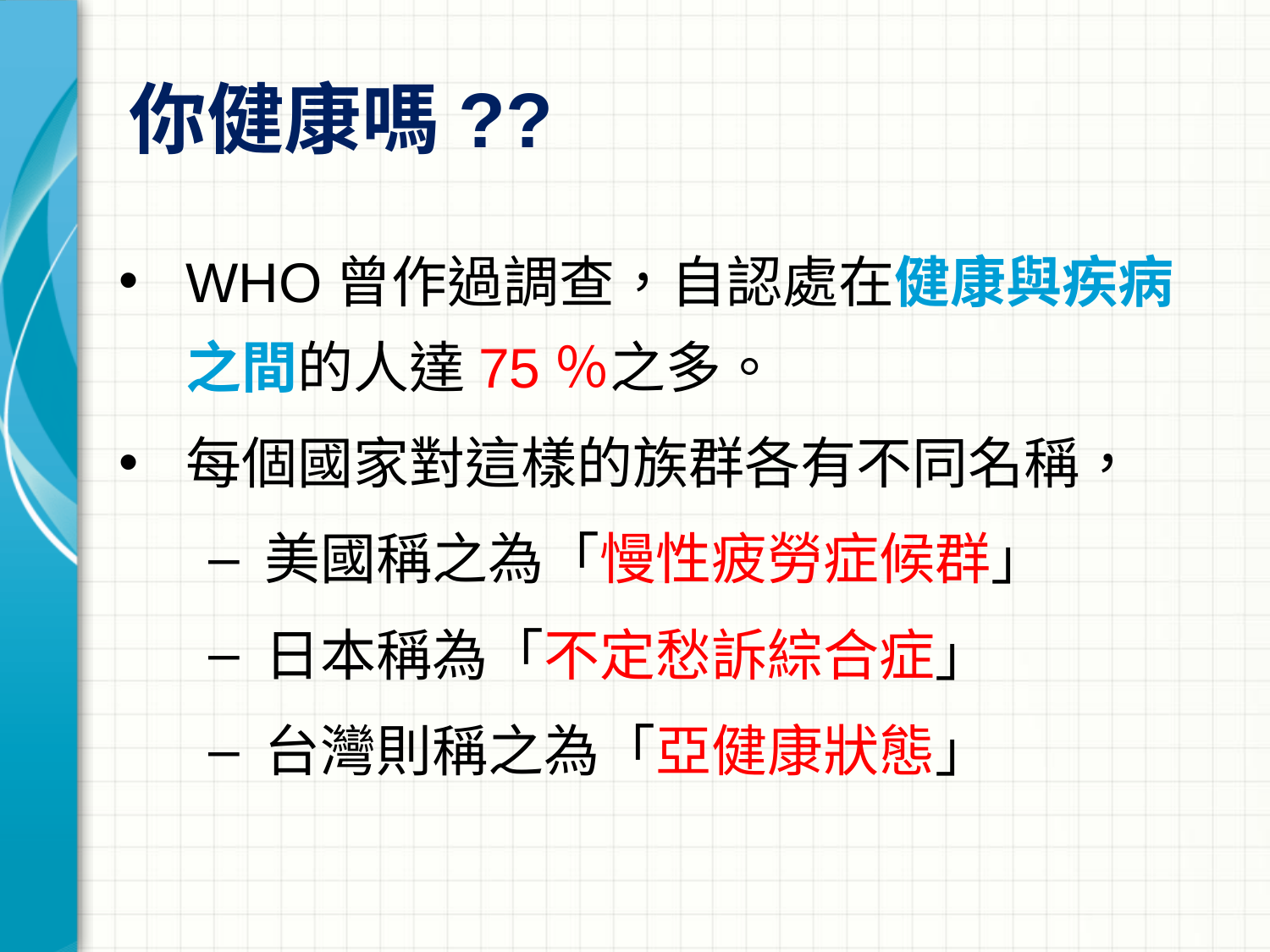

# 你健康嗎??
WHO曾作過調查，自認處在健康與疾病之間的人達75％之多。
每個國家對這樣的族群各有不同名稱，
美國稱之為「慢性疲勞症候群」
日本稱為「不定愁訴綜合症」
台灣則稱之為「亞健康狀態」